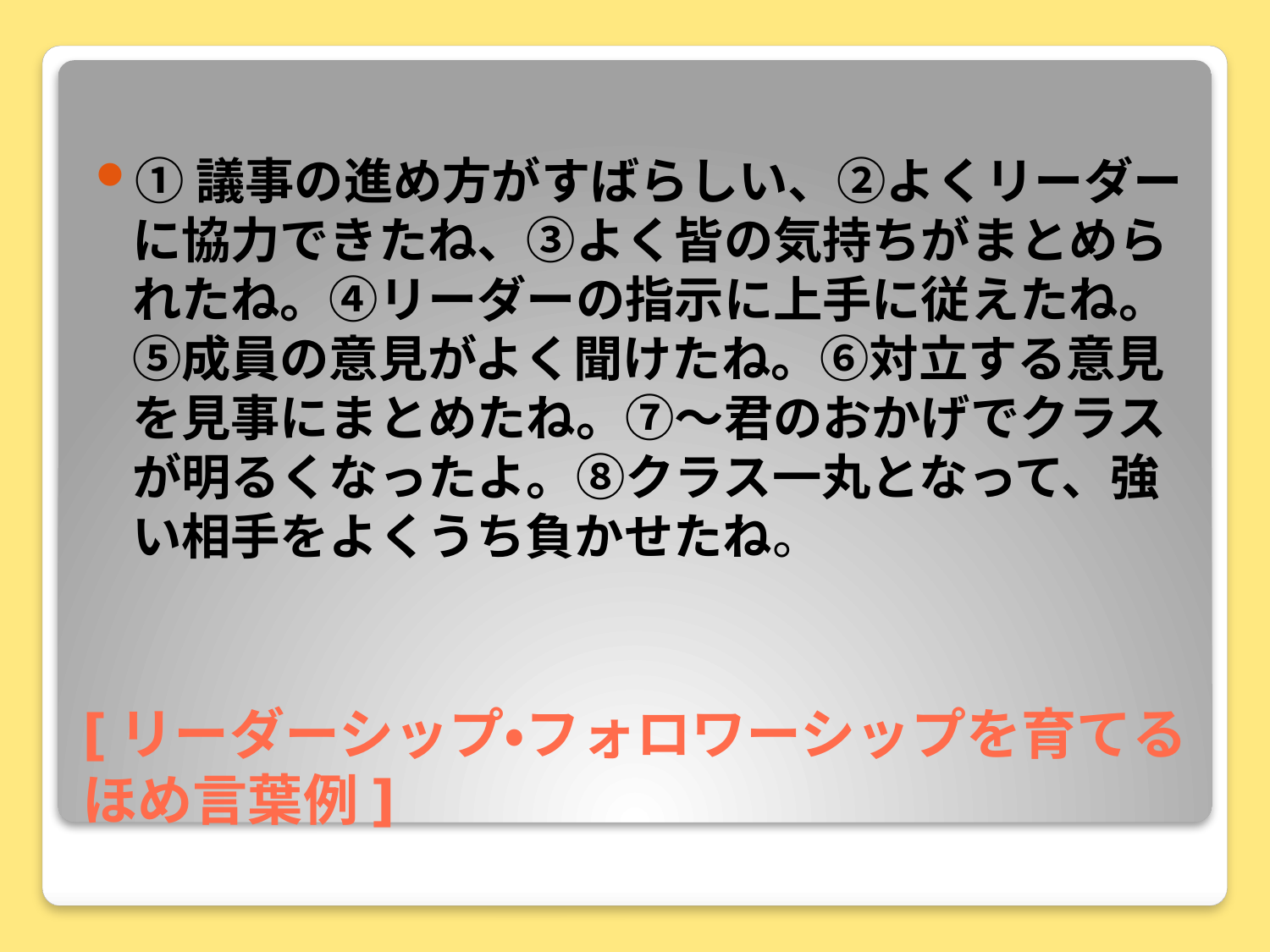

①議事の進め方がすばらしい、②よくリーダーに協力できたね、③よく皆の気持ちがまとめられたね。④リーダーの指示に上手に従えたね。⑤成員の意見がよく聞けたね。⑥対立する意見を見事にまとめたね。⑦～君のおかげでクラスが明るくなったよ。⑧クラス一丸となって、強い相手をよくうち負かせたね。
# [リーダーシップ・フォロワーシップを育てるほめ言葉例]